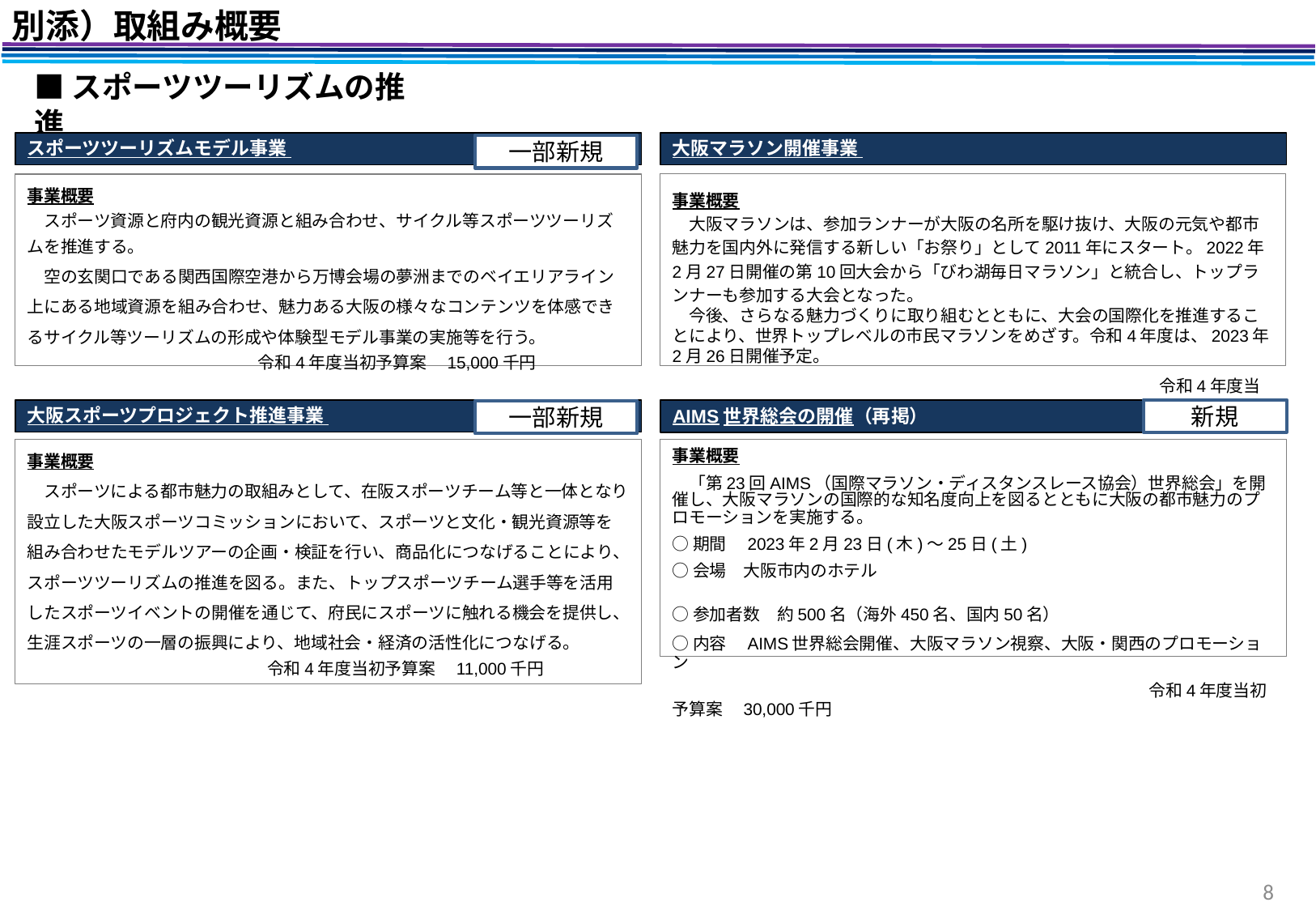

別添）取組み概要
■スポーツツーリズムの推進
スポーツツーリズムモデル事業
事業概要
　スポーツ資源と府内の観光資源と組み合わせ、サイクル等スポーツツーリズムを推進する。
　空の玄関口である関西国際空港から万博会場の夢洲までのベイエリアライン上にある地域資源を組み合わせ、魅力ある大阪の様々なコンテンツを体感できるサイクル等ツーリズムの形成や体験型モデル事業の実施等を行う。
                                                           令和4年度当初予算案　15,000千円
大阪マラソン開催事業
事業概要
　大阪マラソンは、参加ランナーが大阪の名所を駆け抜け、大阪の元気や都市魅力を国内外に発信する新しい「お祭り」として2011年にスタート。2022年2月27日開催の第10回大会から「びわ湖毎日マラソン」と統合し、トップランナーも参加する大会となった。
　今後、さらなる魅力づくりに取り組むとともに、大会の国際化を推進することにより、世界トップレベルの市民マラソンをめざす。令和4年度は、2023年2月26日開催予定。
　　　　　　　　　　　　　　　　　　　　　　　　　　　　　令和4年度当初予算案　180,000千円
一部新規
大阪スポーツプロジェクト推進事業
事業概要
　スポーツによる都市魅力の取組みとして、在阪スポーツチーム等と一体となり設立した大阪スポーツコミッションにおいて、スポーツと文化・観光資源等を組み合わせたモデルツアーの企画・検証を行い、商品化につなげることにより、スポーツツーリズムの推進を図る。また、トップスポーツチーム選手等を活用したスポーツイベントの開催を通じて、府民にスポーツに触れる機会を提供し、生涯スポーツの一層の振興により、地域社会・経済の活性化につなげる。
 　                                                        令和4年度当初予算案　11,000千円
AIMS世界総会の開催（再掲）
事業概要
　「第23回AIMS（国際マラソン・ディスタンスレース協会）世界総会」を開催し、大阪マラソンの国際的な知名度向上を図るとともに大阪の都市魅力のプロモーションを実施する。
○期間　2023年2月23日(木)～25日(土)
○会場　大阪市内のホテル
○参加者数　約500名（海外450名、国内50名）
○内容　AIMS世界総会開催、大阪マラソン視察、大阪・関西のプロモーション
　　　　　　　　　　　　　　　　　　　　　　　　　　 　     令和4年度当初予算案　30,000千円
新規
一部新規
8